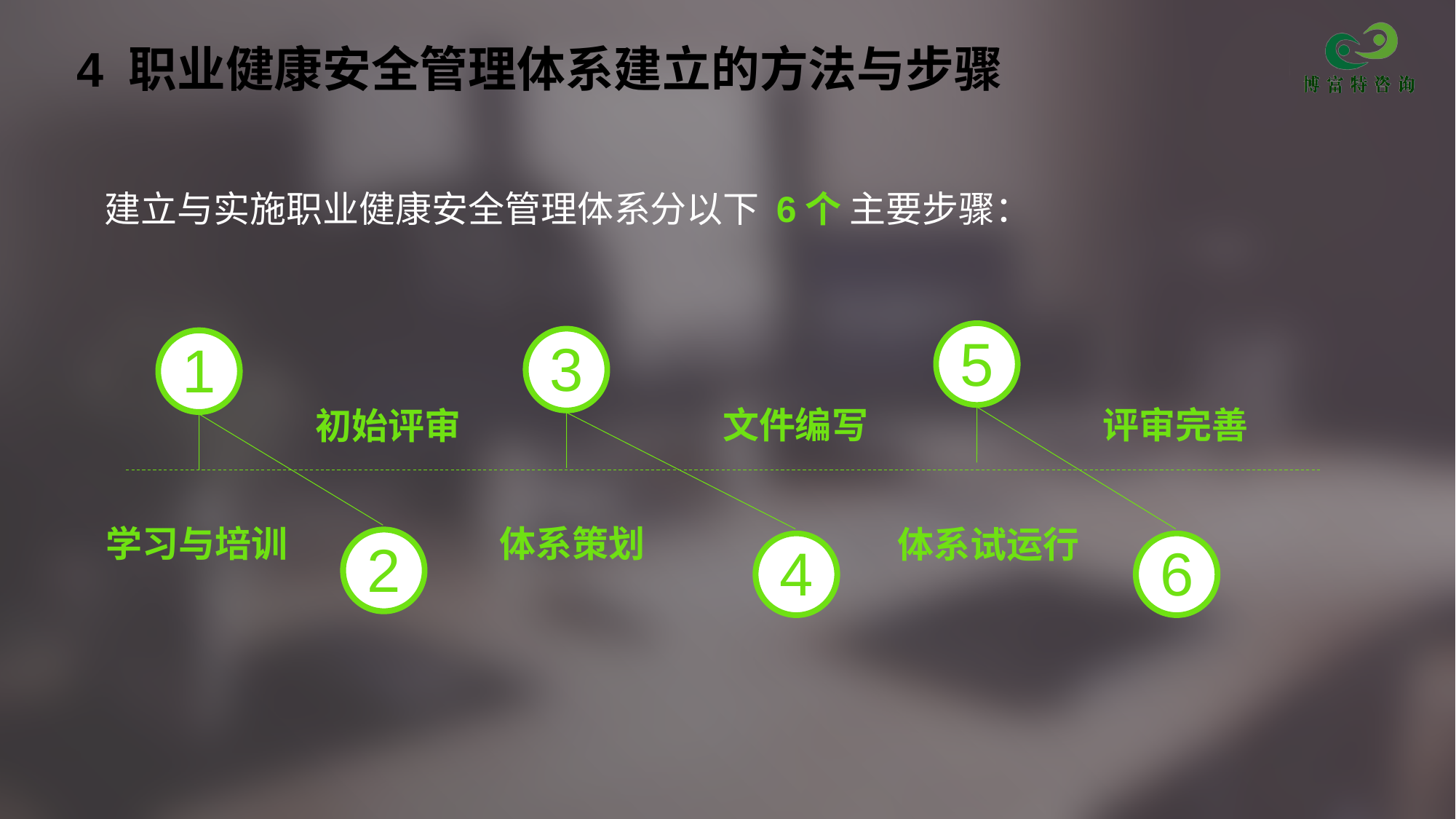

# 4 职业健康安全管理体系建立的方法与步骤
建立与实施职业健康安全管理体系分以下 6个 主要步骤：

5

3

1

评审完善
文件编写
初始评审
学习与培训
体系策划
体系试运行
2

4
6